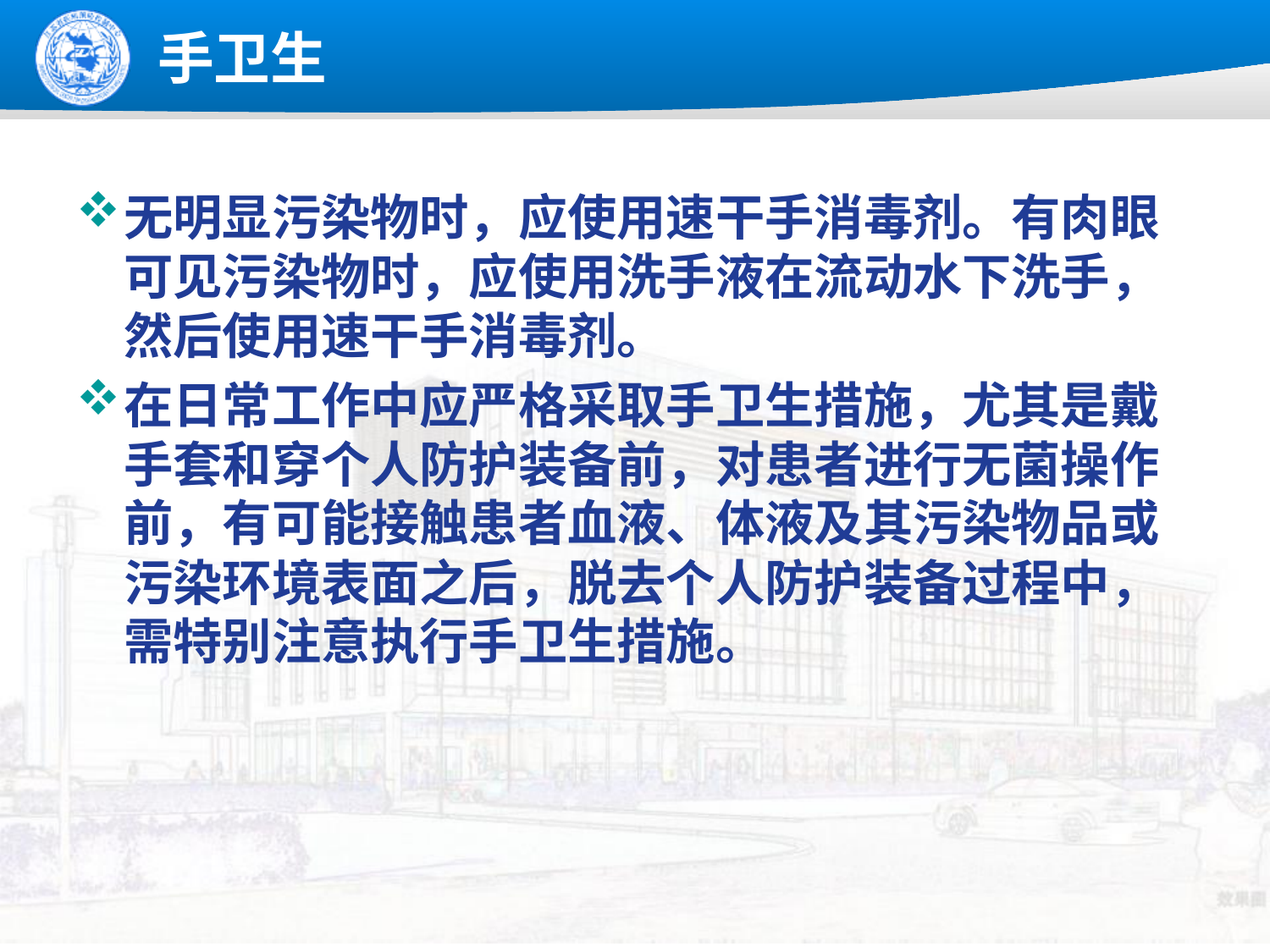

# 手卫生
无明显污染物时，应使用速干手消毒剂。有肉眼可见污染物时，应使用洗手液在流动水下洗手，然后使用速干手消毒剂。
在日常工作中应严格采取手卫生措施，尤其是戴手套和穿个人防护装备前，对患者进行无菌操作前，有可能接触患者血液、体液及其污染物品或污染环境表面之后，脱去个人防护装备过程中，需特别注意执行手卫生措施。